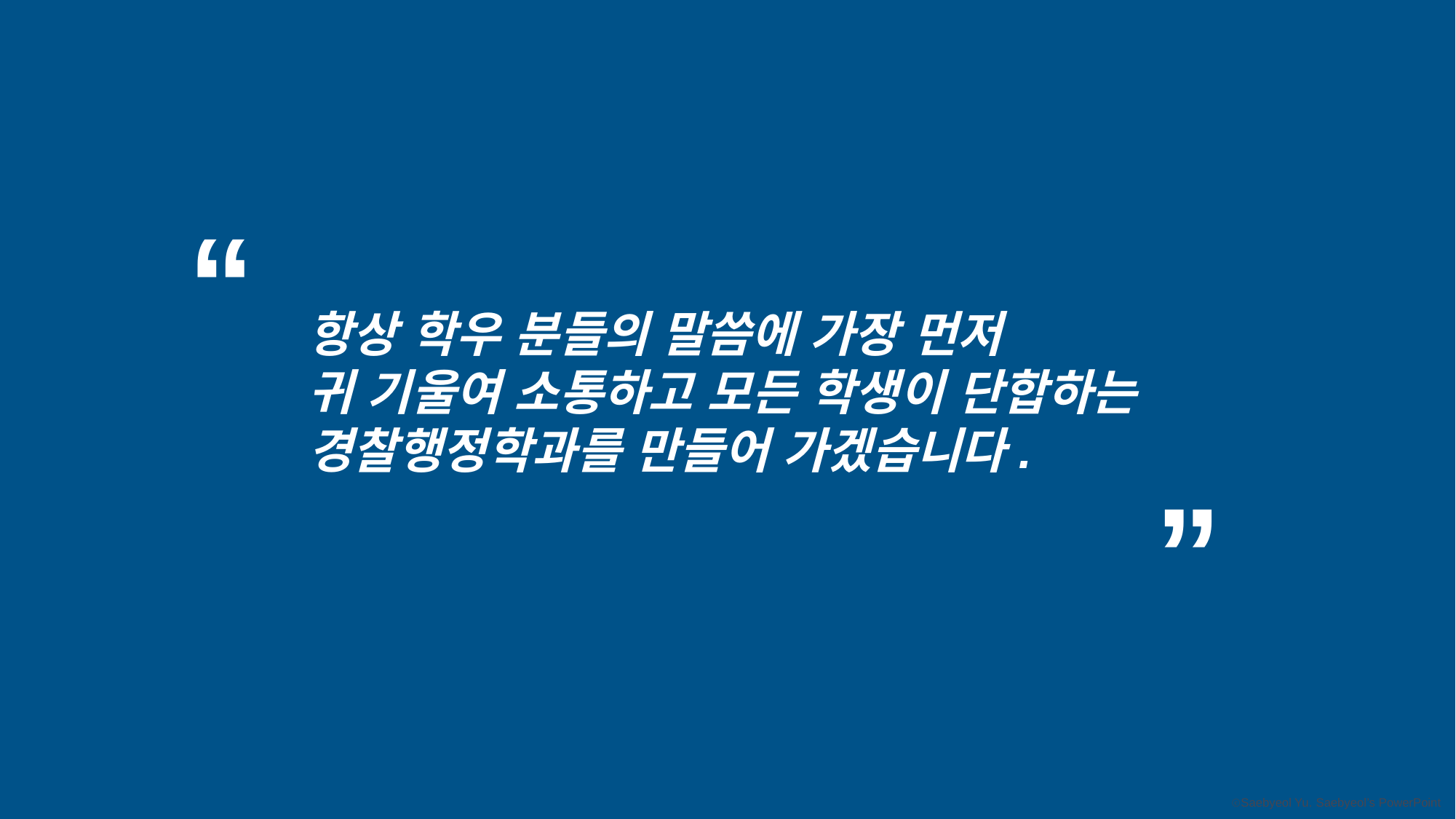

“
항상 학우 분들의 말씀에 가장 먼저
귀 기울여 소통하고 모든 학생이 단합하는
경찰행정학과를 만들어 가겠습니다.
”